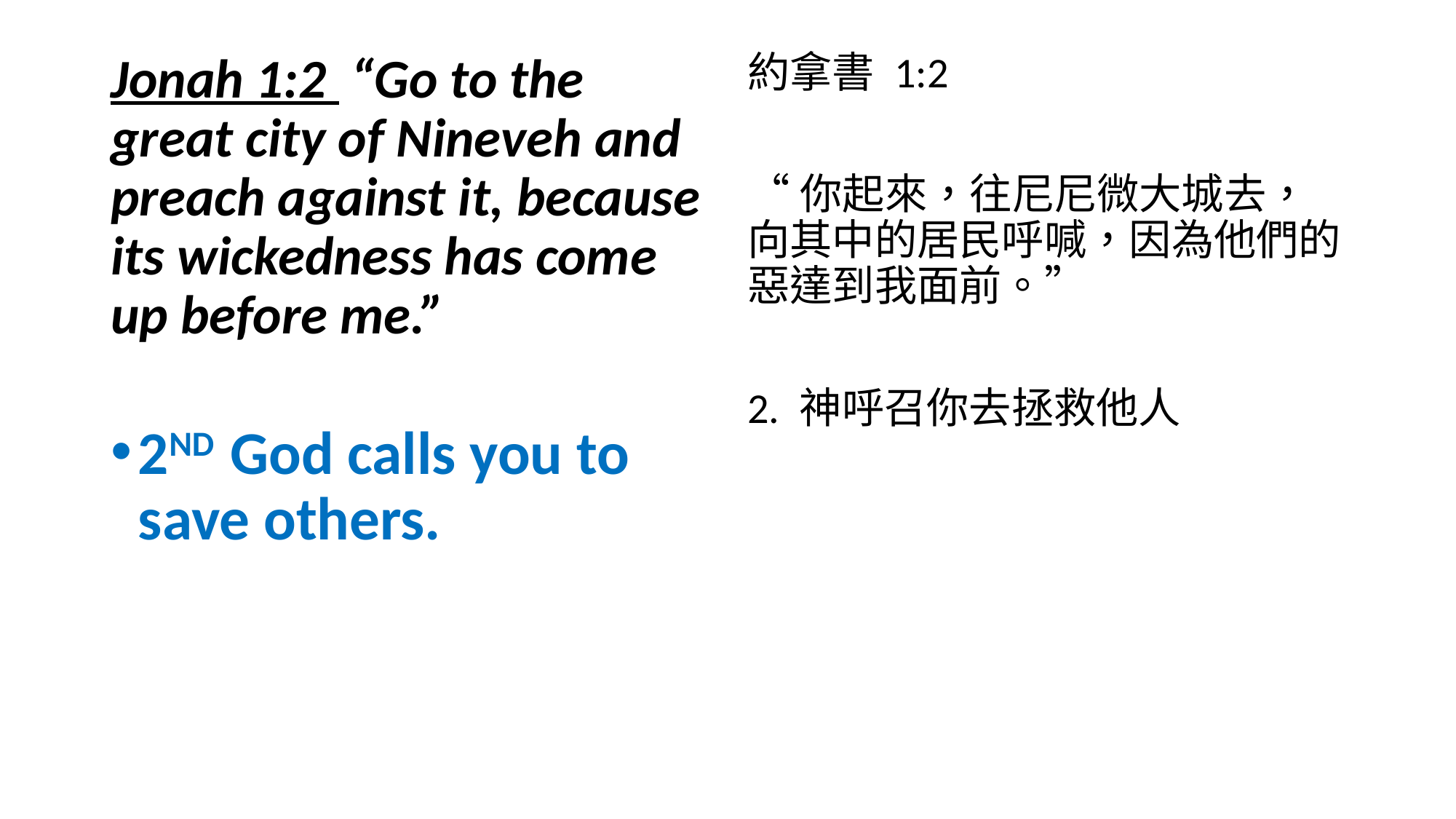

Jonah 1:2  “Go to the great city of Nineveh and preach against it, because its wickedness has come up before me.”

2ND  God calls you to save others.

約拿書 1:2

“你起來，往尼尼微大城去，向其中的居民呼喊，因為他們的惡達到我面前。”

2. 神呼召你去拯救他人